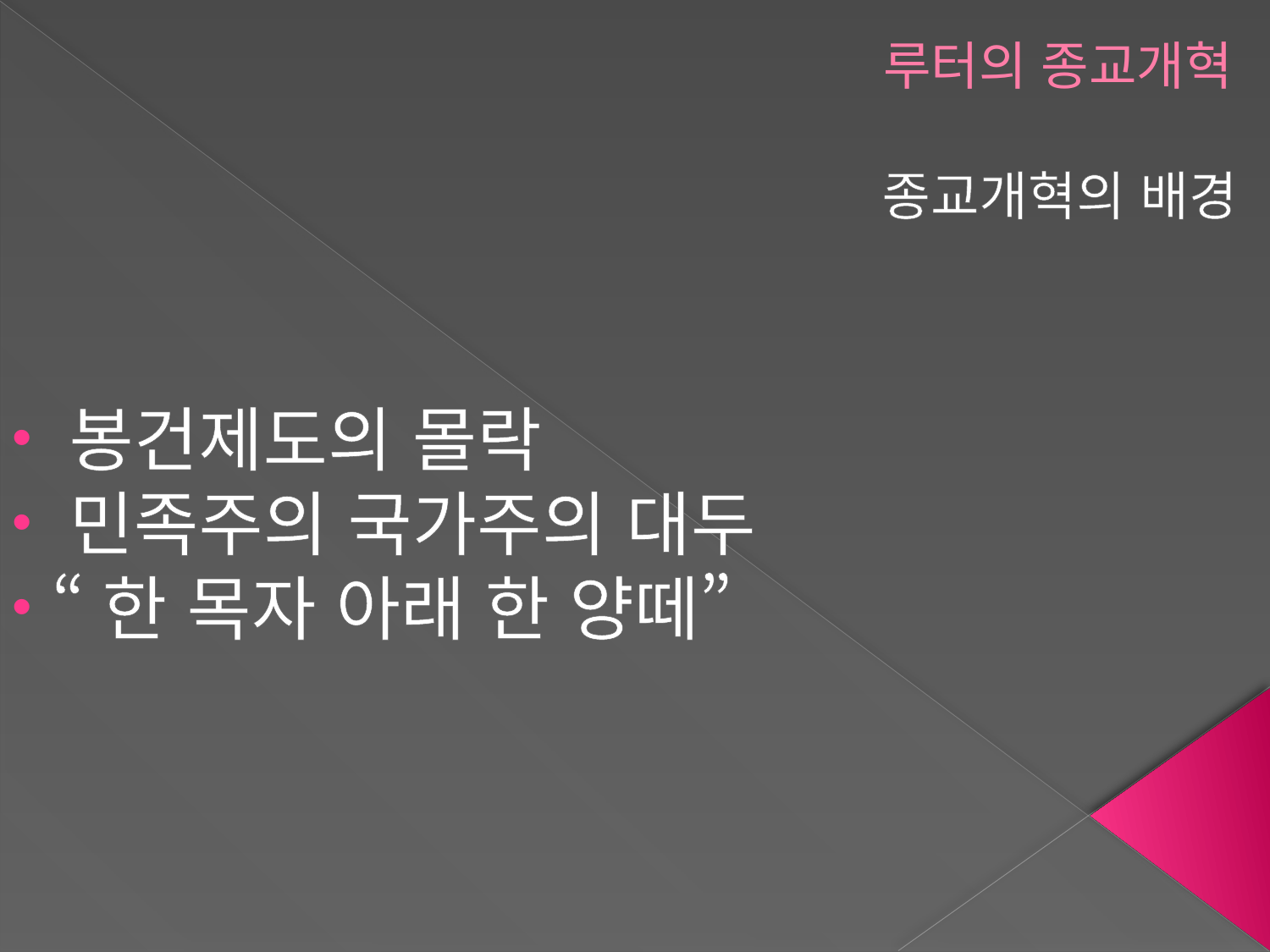

# 루터의 종교개혁
종교개혁의 배경

 봉건제도의 몰락
 민족주의 국가주의 대두
 “한 목자 아래 한 양떼”